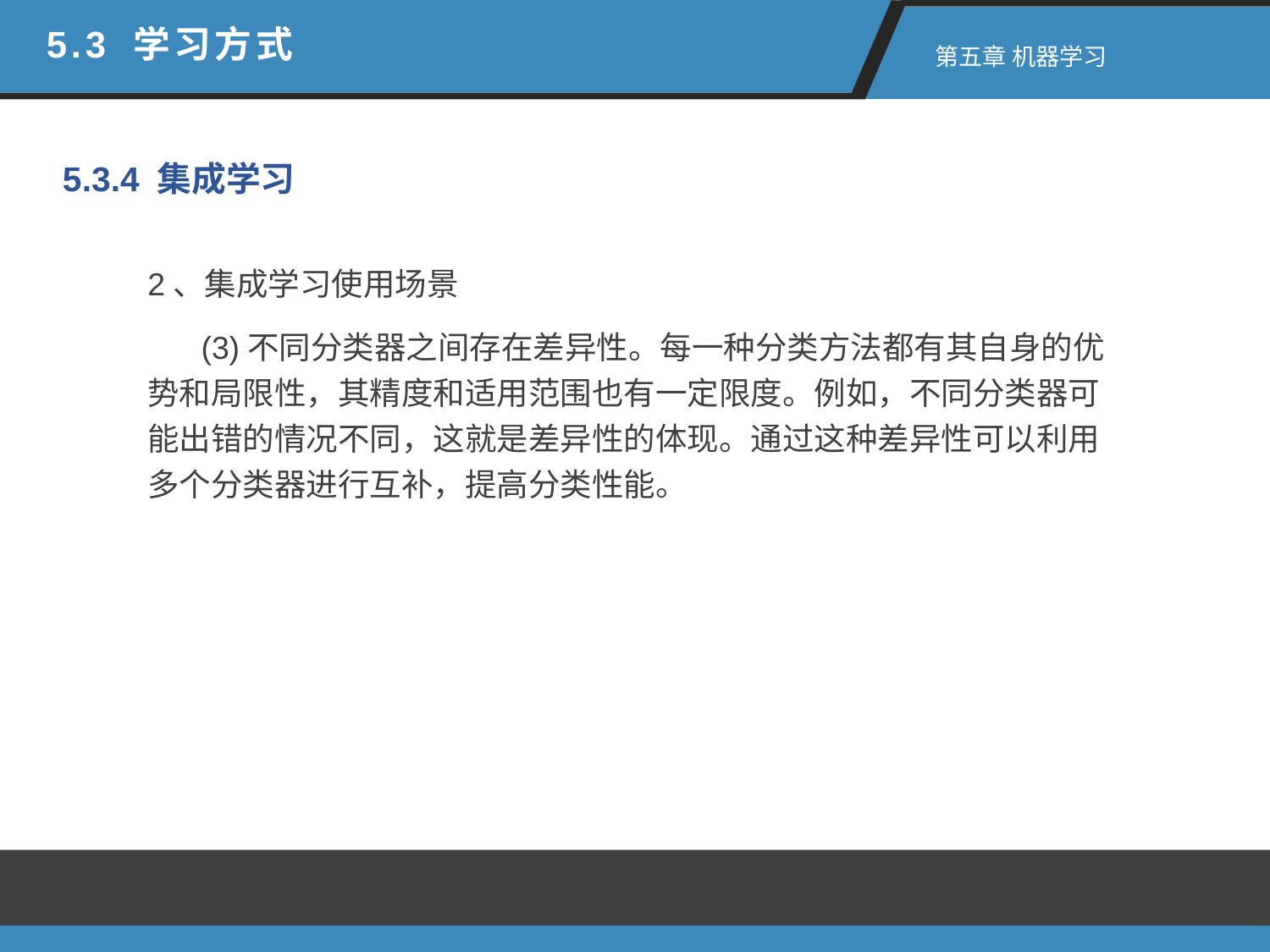

5.3 学习方式
  第五章 机器学习
5.3.4 集成学习
2、集成学习使用场景
      (3)不同分类器之间存在差异性。每一种分类方法都有其自身的优势和局限性，其精度和适用范围也有一定限度。例如，不同分类器可能出错的情况不同，这就是差异性的体现。通过这种差异性可以利用多个分类器进行互补，提高分类性能。